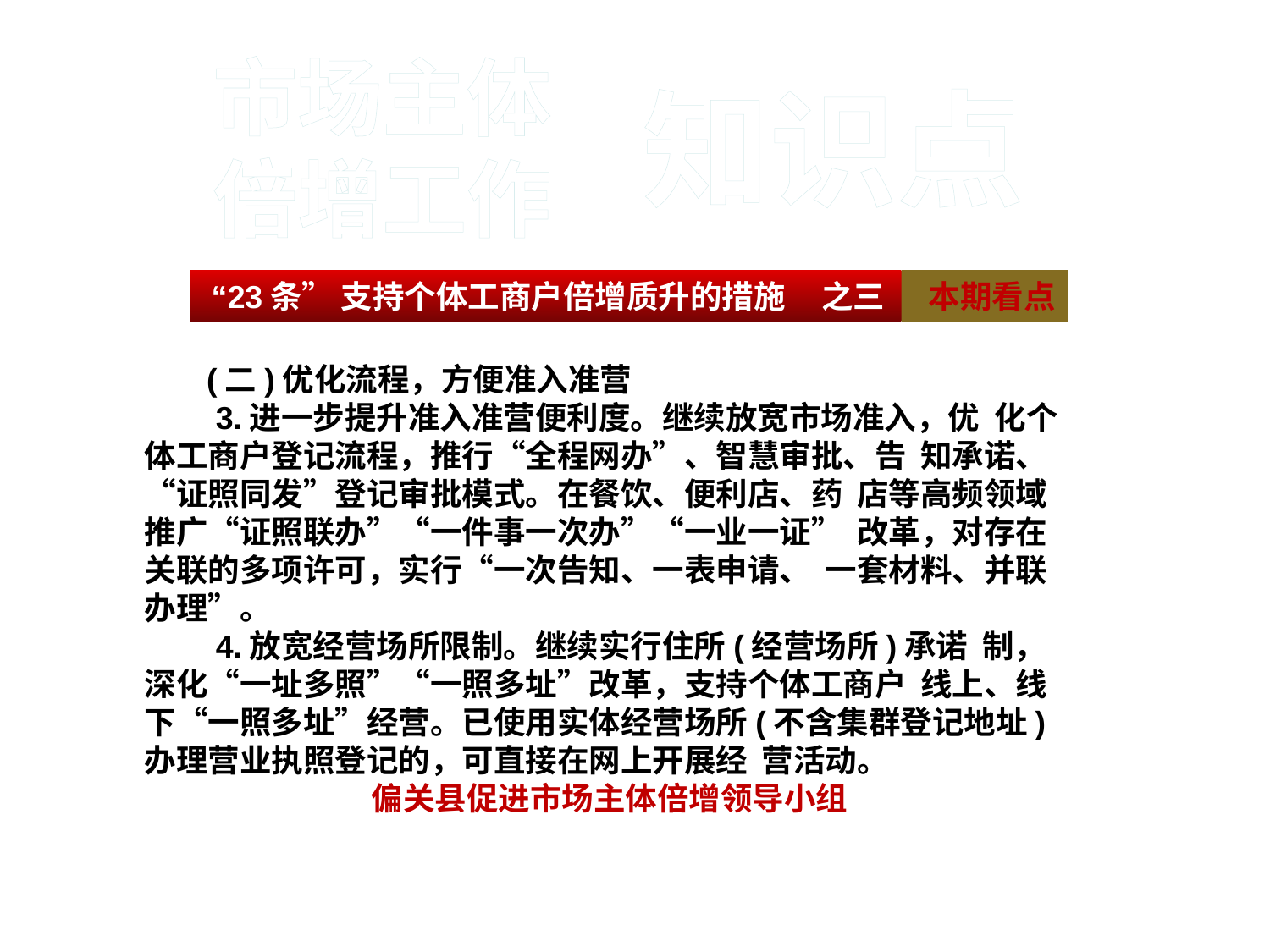

#

市场主体
倍增工作
知识点

       (二)优化流程，方便准入准营
        3.进一步提升准入准营便利度。继续放宽市场准入，优  化个体工商户登记流程，推行“全程网办”、智慧审批、告  知承诺、“证照同发”登记审批模式。在餐饮、便利店、药  店等高频领域推广“证照联办”“一件事一次办”“一业一证”  改革，对存在关联的多项许可，实行“一次告知、一表申请、  一套材料、并联办理”。
        4.放宽经营场所限制。继续实行住所(经营场所)承诺  制，深化“一址多照”“一照多址”改革，支持个体工商户  线上、线下“一照多址”经营。已使用实体经营场所(不含集群登记地址)办理营业执照登记的，可直接在网上开展经  营活动。
偏关县促进市场主体倍增领导小组
 “23条” 支持个体工商户倍增质升的措施     之三
 本期看点